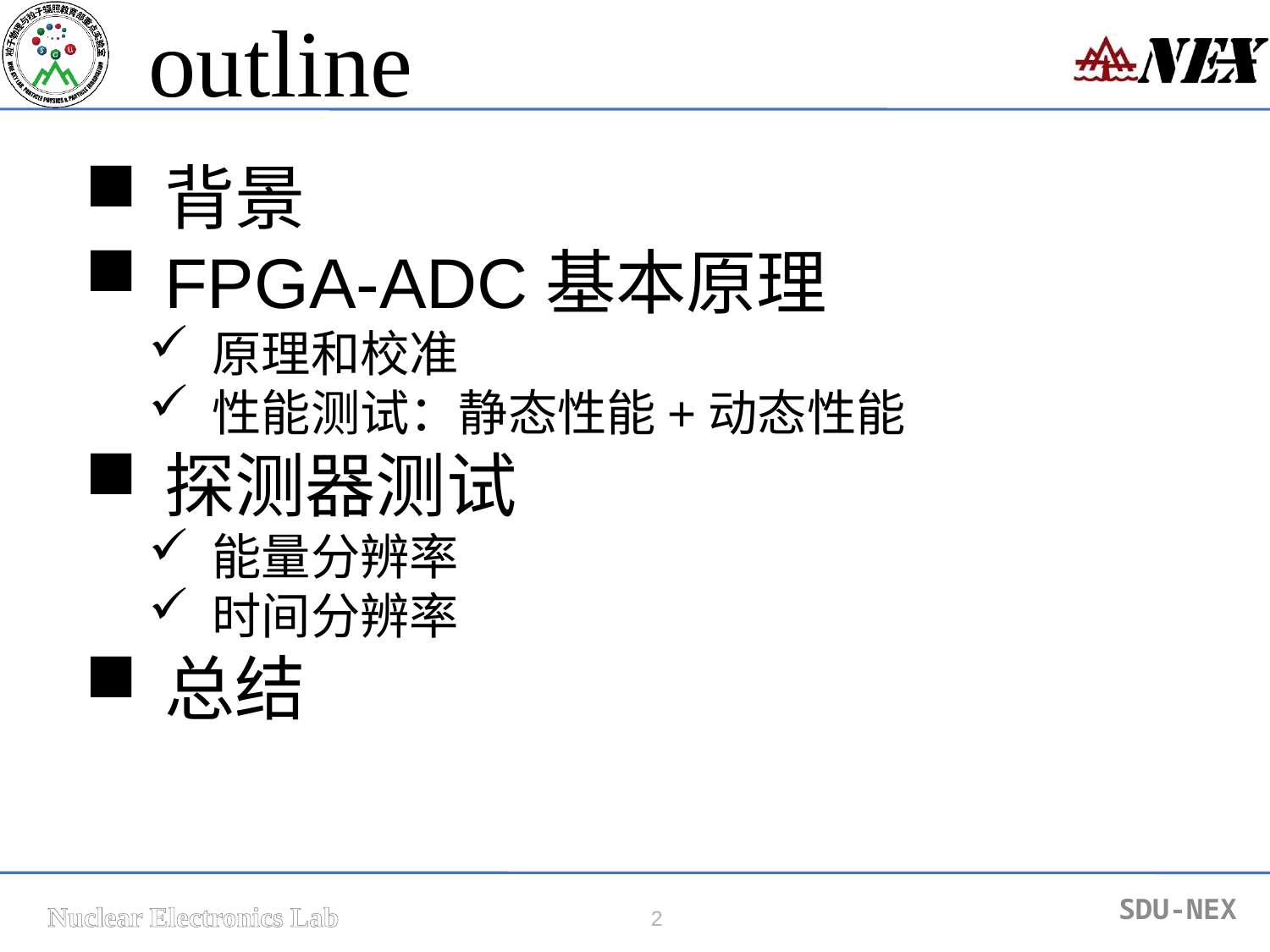

outline
背景
FPGA-ADC基本原理
原理和校准
性能测试：静态性能+动态性能
探测器测试
能量分辨率
时间分辨率
总结
2